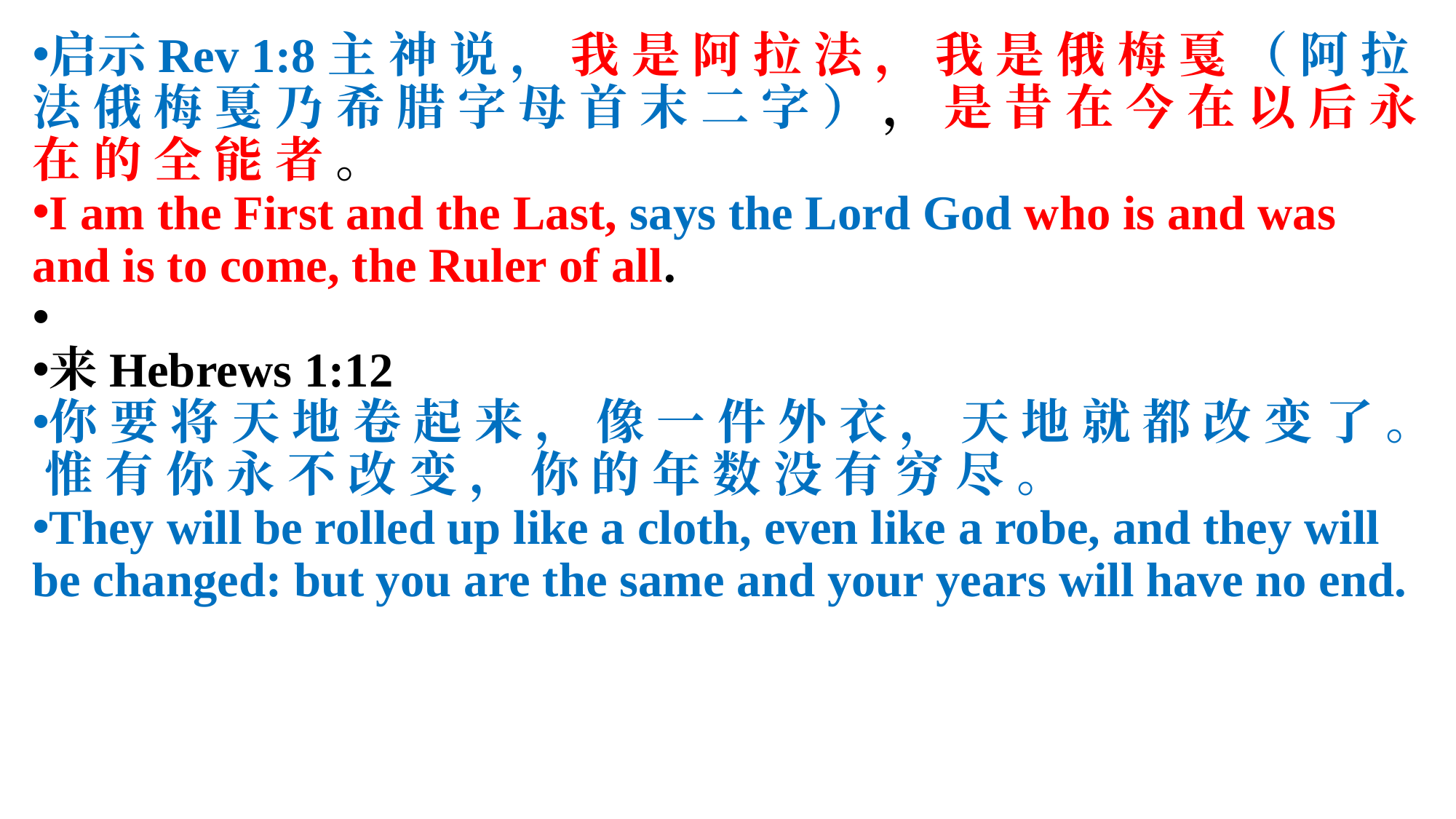

启示Rev 1:8主 神 说 ， 我 是 阿 拉 法 ， 我 是 俄 梅 戛 （ 阿 拉 法 俄 梅 戛 乃 希 腊 字 母 首 末 二 字 ） ， 是 昔 在 今 在 以 后 永 在 的 全 能 者 。
I am the First and the Last, says the Lord God who is and was and is to come, the Ruler of all.

来Hebrews 1:12
你 要 将 天 地 卷 起 来 ， 像 一 件 外 衣 ， 天 地 就 都 改 变 了 。 惟 有 你 永 不 改 变 ， 你 的 年 数 没 有 穷 尽 。
They will be rolled up like a cloth, even like a robe, and they will be changed: but you are the same and your years will have no end.